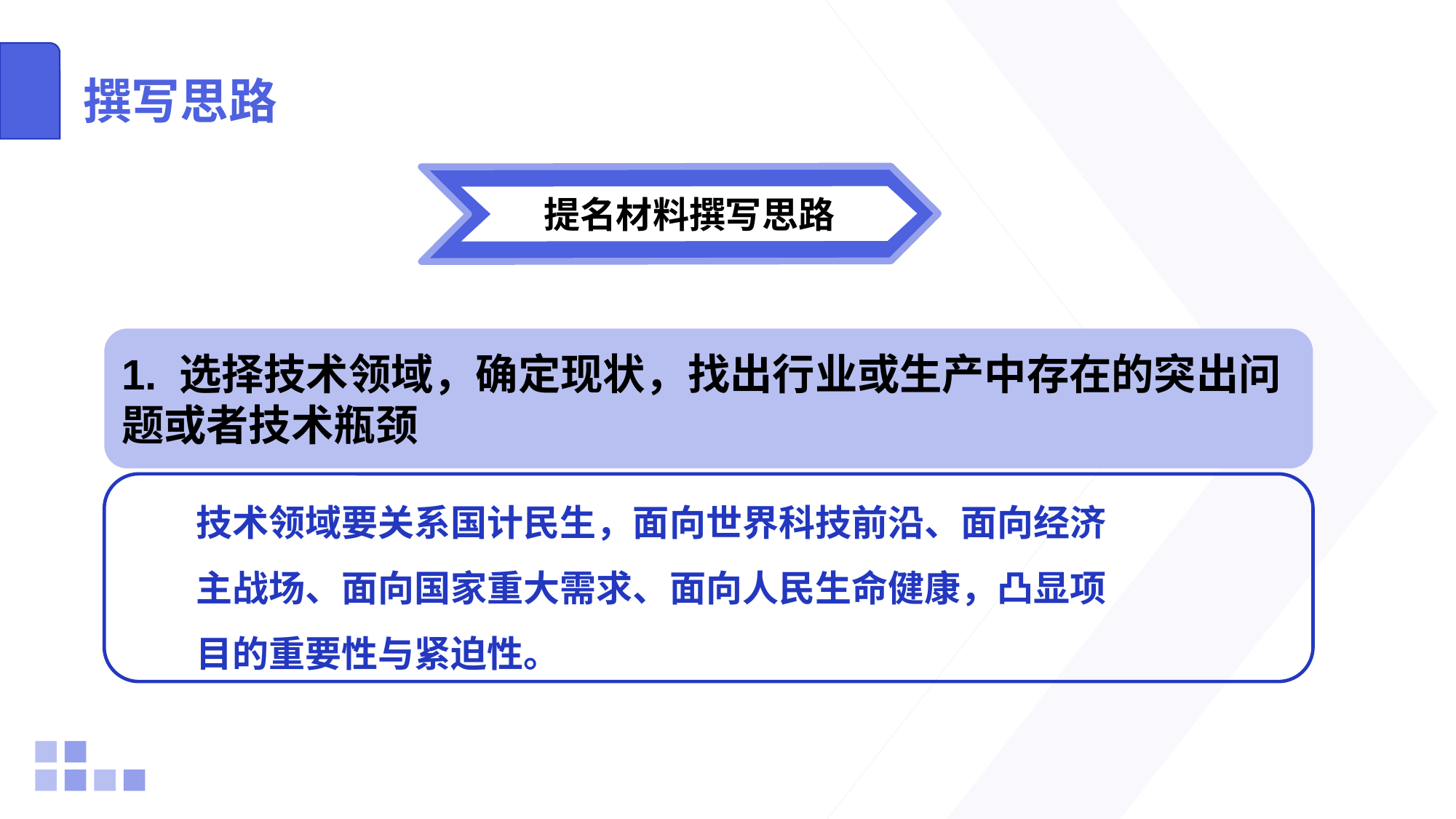

# 撰写思路

提名材料撰写思路
1. 选择技术领域，确定现状，找出行业或生产中存在的突出问题或者技术瓶颈
技术领域要关系国计民生，面向世界科技前沿、面向经济主战场、面向国家重大需求、面向人民生命健康，凸显项目的重要性与紧迫性。